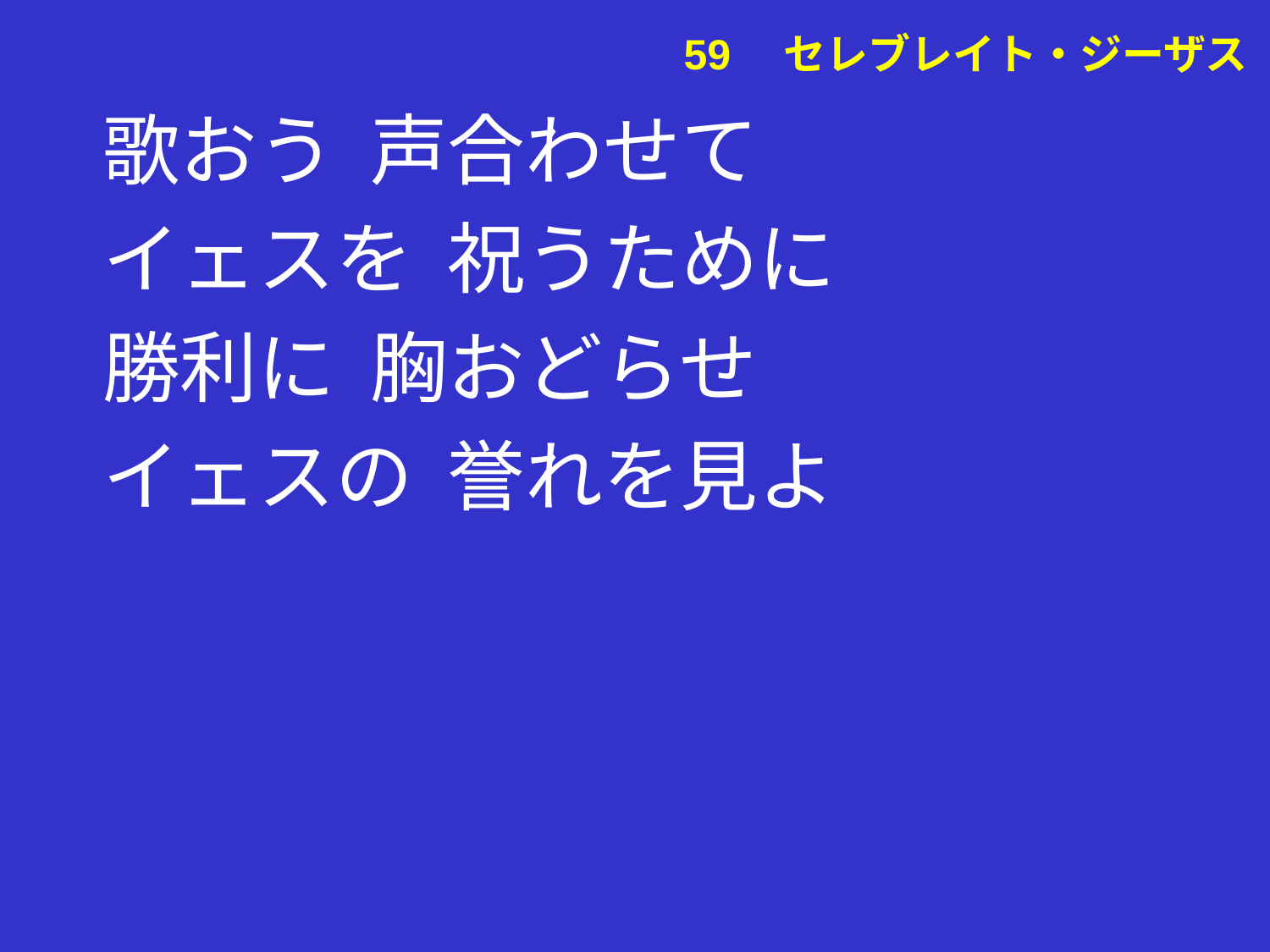

歌おう  声合わせて
イェスを  祝うために
勝利に  胸おどらせ
イェスの  誉れを見よ

# 59　セレブレイト・ジーザス